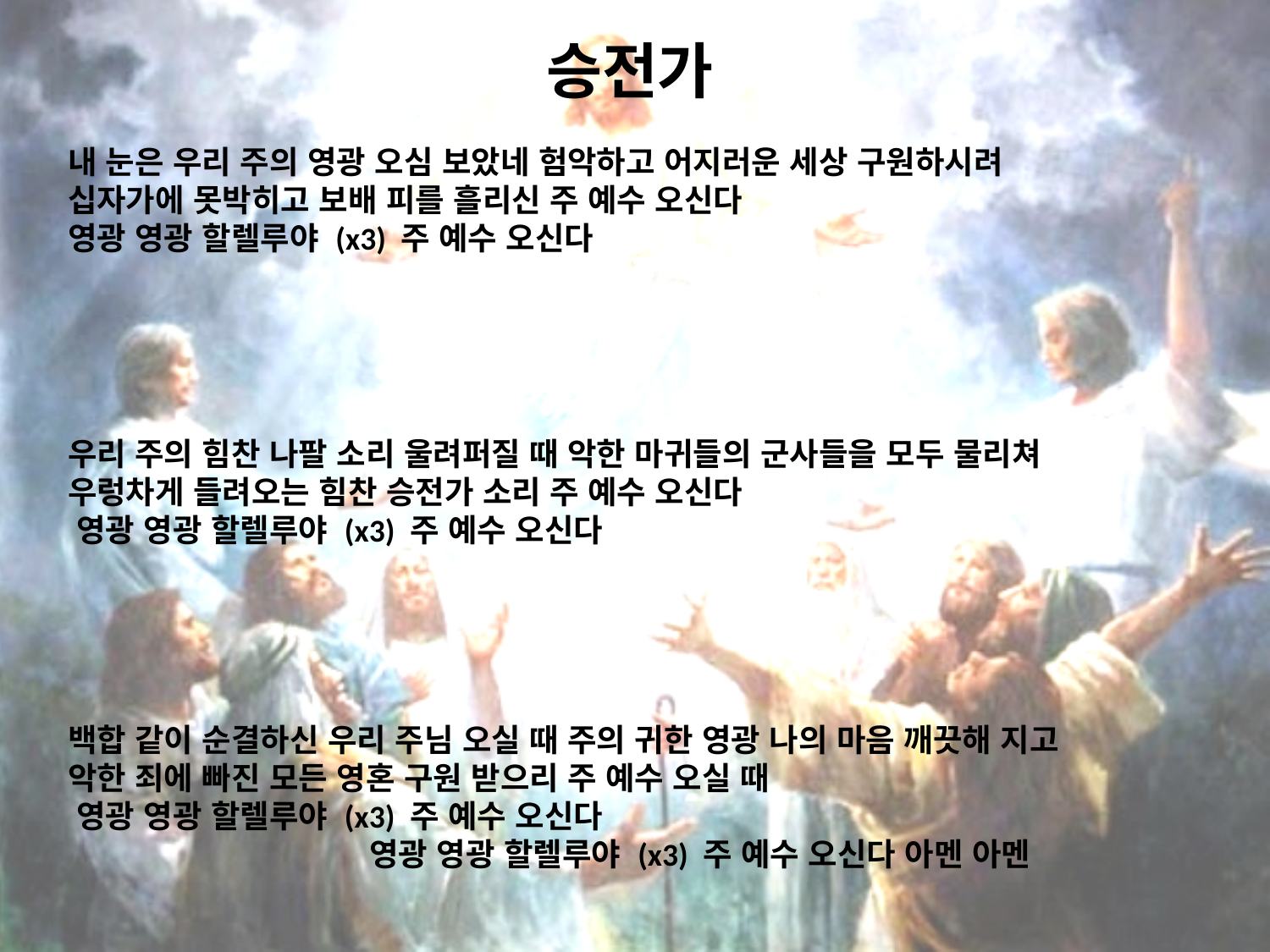

# 승전가
내 눈은 우리 주의 영광 오심 보았네 험악하고 어지러운 세상 구원하시려
십자가에 못박히고 보배 피를 흘리신 주 예수 오신다
영광 영광 할렐루야 (x3) 주 예수 오신다

우리 주의 힘찬 나팔 소리 울려퍼질 때 악한 마귀들의 군사들을 모두 물리쳐
우렁차게 들려오는 힘찬 승전가 소리 주 예수 오신다
 영광 영광 할렐루야 (x3) 주 예수 오신다

백합 같이 순결하신 우리 주님 오실 때 주의 귀한 영광 나의 마음 깨끗해 지고
악한 죄에 빠진 모든 영혼 구원 받으리 주 예수 오실 때
 영광 영광 할렐루야 (x3) 주 예수 오신다                                                                                               영광 영광 할렐루야 (x3) 주 예수 오신다 아멘 아멘